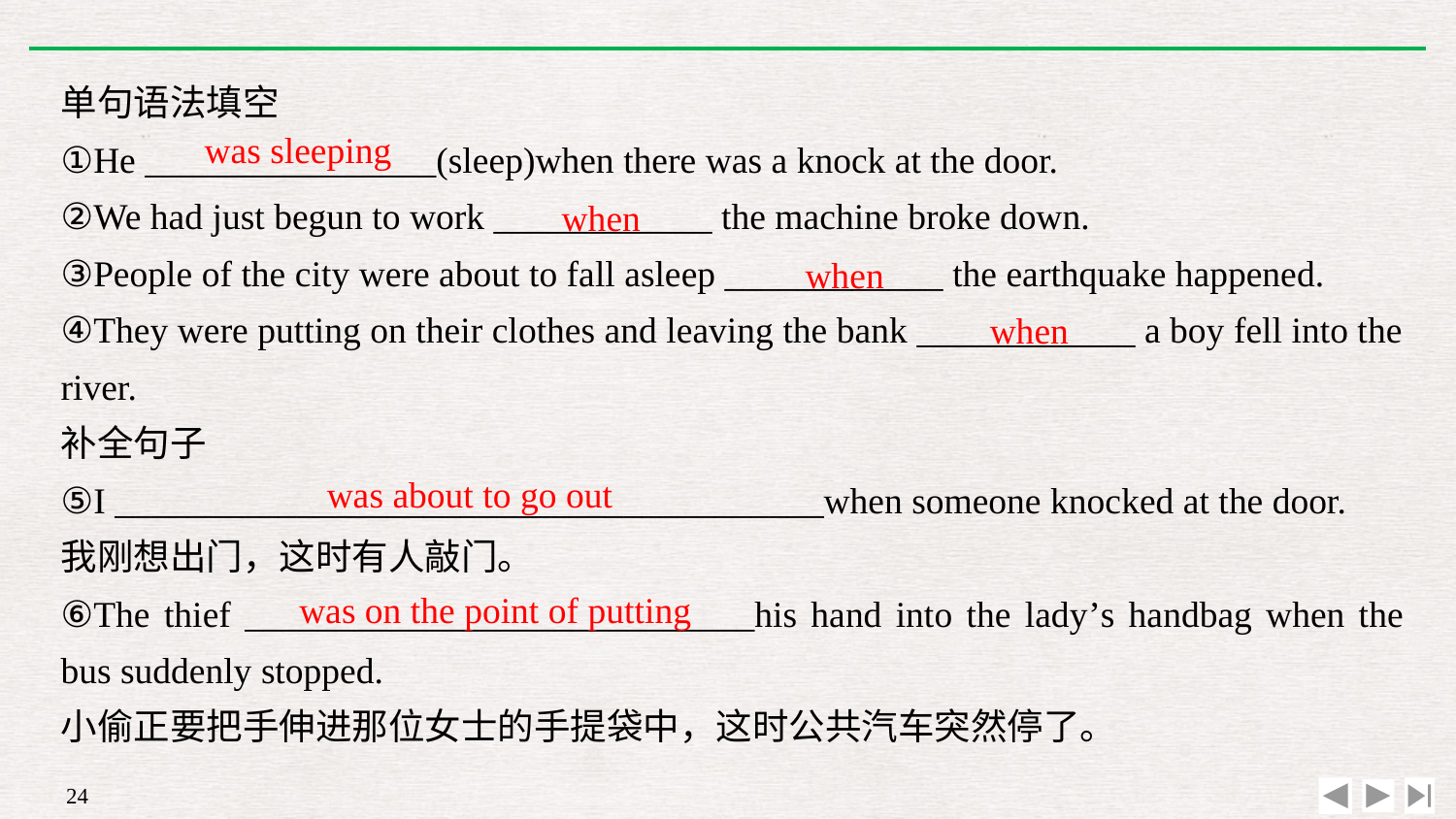

单句语法填空
①He ________________(sleep)when there was a knock at the door.
②We had just begun to work ____________ the machine broke down.
③People of the city were about to fall asleep ____________ the earthquake happened.
④They were putting on their clothes and leaving the bank ____________ a boy fell into the river.
补全句子
⑤I _______________________________________when someone knocked at the door.
我刚想出门，这时有人敲门。
⑥The thief ____________________________his hand into the lady’s handbag when the bus suddenly stopped.
小偷正要把手伸进那位女士的手提袋中，这时公共汽车突然停了。
was sleeping
when
when
when
was about to go out
was on the point of putting